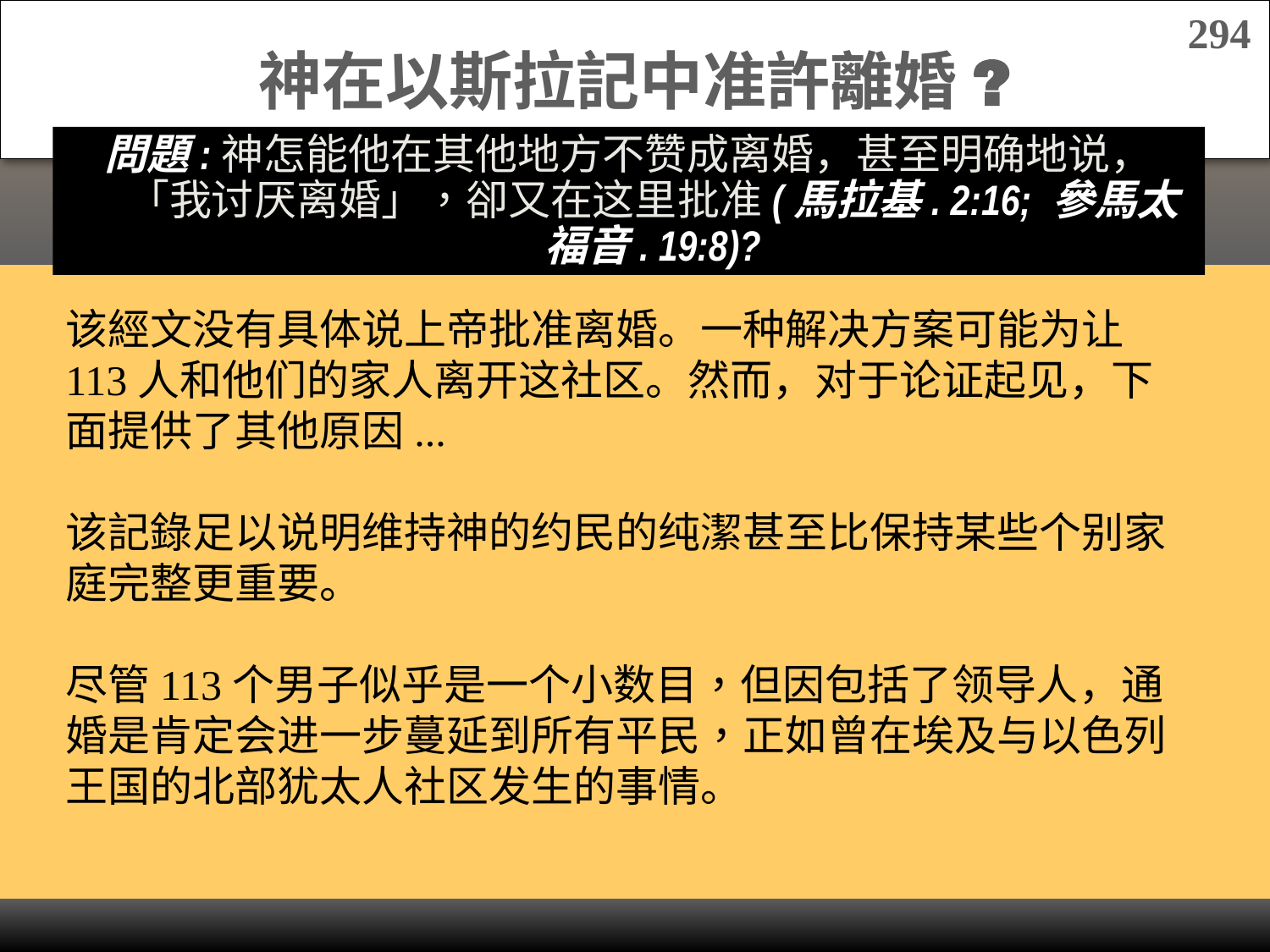

# 神在以斯拉記中准許離婚?
294
問題:神怎能他在其他地方不赞成离婚，甚至明确地说，「我讨厌离婚」，卻又在这里批准(馬拉基. 2:16; 參馬太福音. 19:8)?
该經文没有具体说上帝批准离婚。一种解决方案可能为让113人和他们的家人离开这社区。然而，对于论证起见，下面提供了其他原因...
该記錄足以说明维持神的约民的纯潔甚至比保持某些个别家庭完整更重要。
尽管113个男子似乎是一个小数目，但因包括了领导人，通婚是肯定会进一步蔓延到所有平民，正如曾在埃及与以色列王国的北部犹太人社区发生的事情。